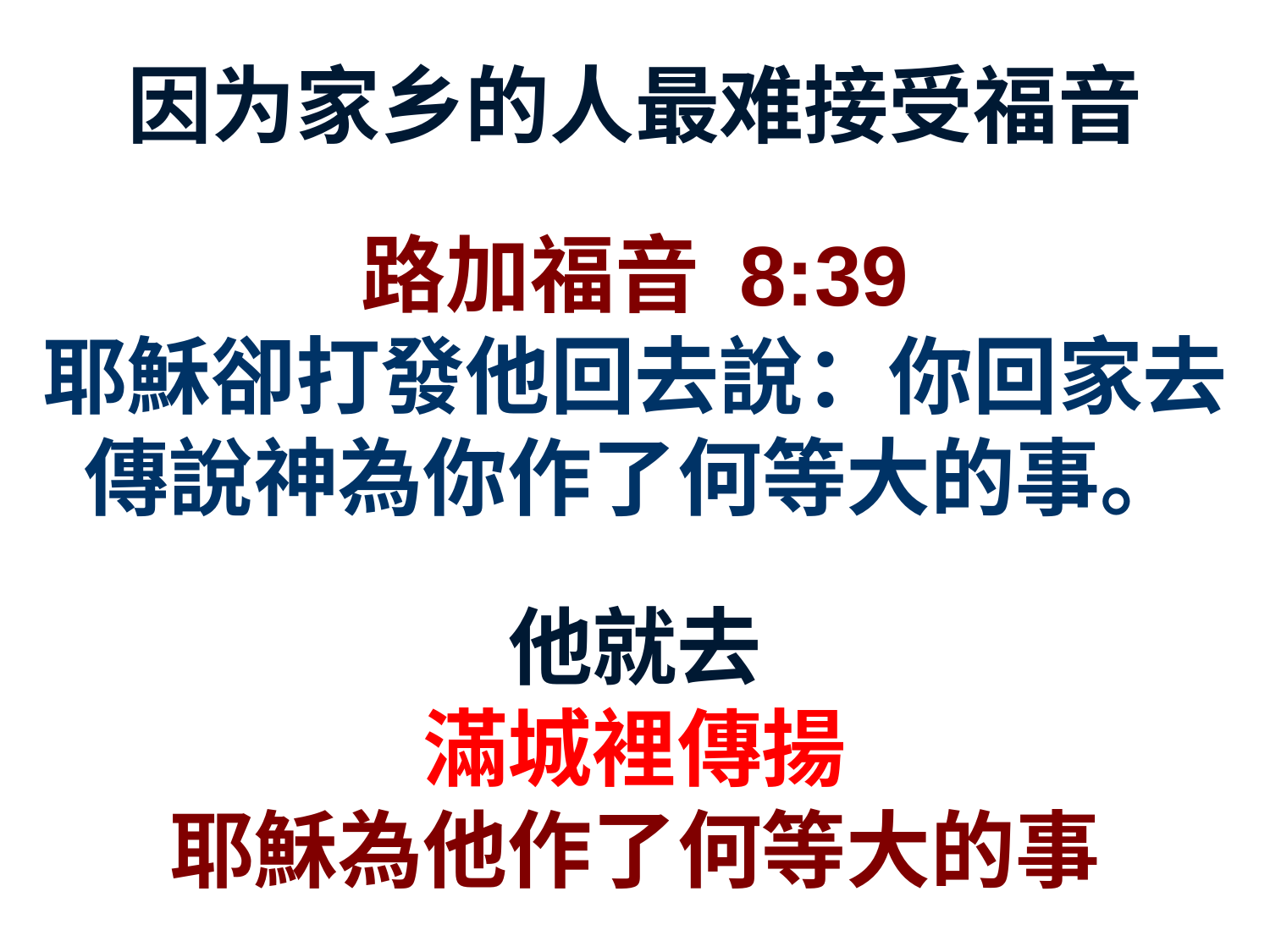

因为家乡的人最难接受福音

路加福音 8:39
耶穌卻打發他回去說：你回家去傳說神為你作了何等大的事。

他就去
滿城裡傳揚
耶穌為他作了何等大的事
29